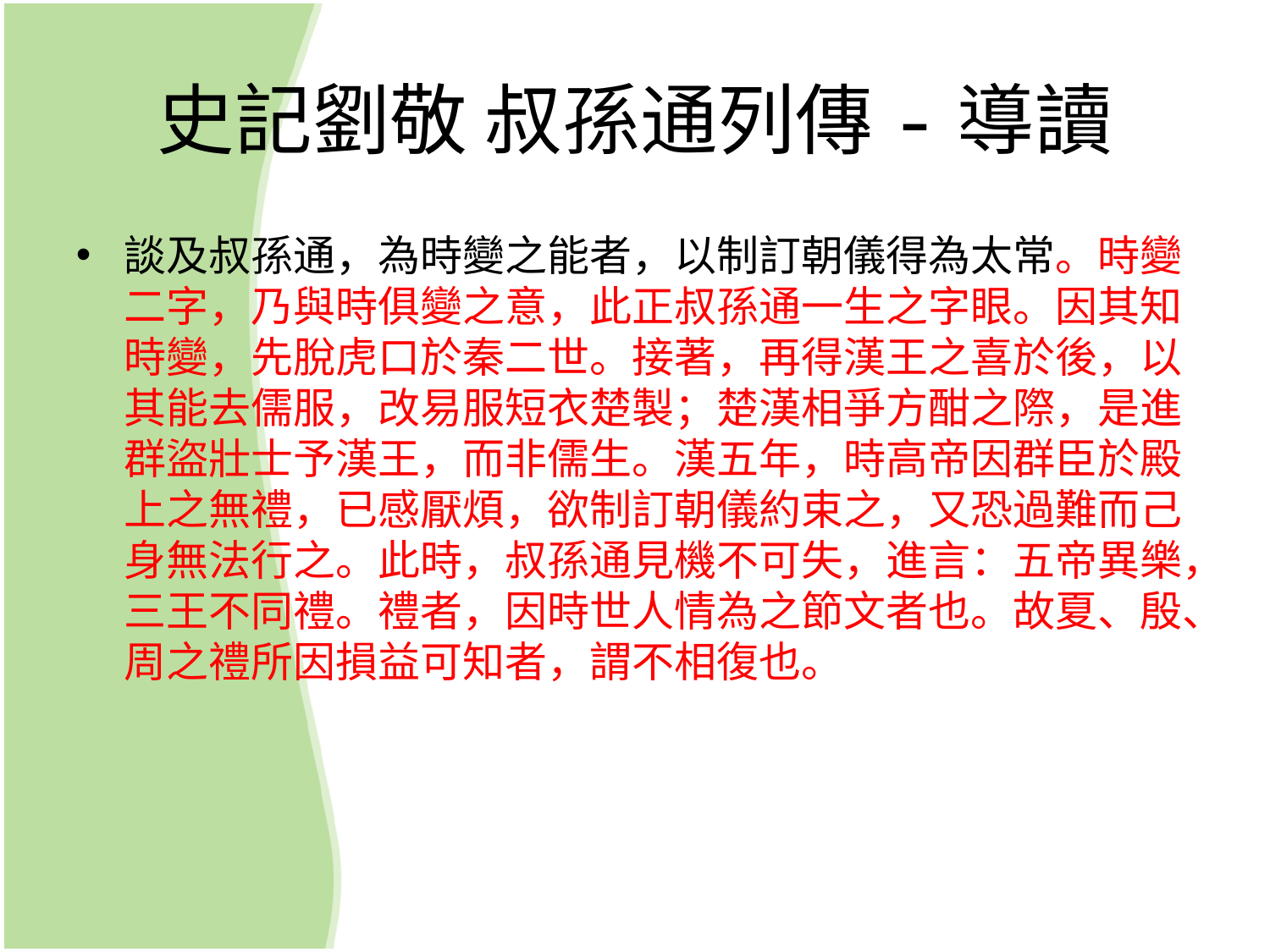

# 史記劉敬 叔孫通列傳-導讀
談及叔孫通，為時變之能者，以制訂朝儀得為太常。時變二字，乃與時俱變之意，此正叔孫通一生之字眼。因其知時變，先脫虎口於秦二世。接著，再得漢王之喜於後，以其能去儒服，改易服短衣楚製；楚漢相爭方酣之際，是進群盜壯士予漢王，而非儒生。漢五年，時高帝因群臣於殿上之無禮，已感厭煩，欲制訂朝儀約束之，又恐過難而己身無法行之。此時，叔孫通見機不可失，進言：五帝異樂，三王不同禮。禮者，因時世人情為之節文者也。故夏、殷、周之禮所因損益可知者，謂不相復也。